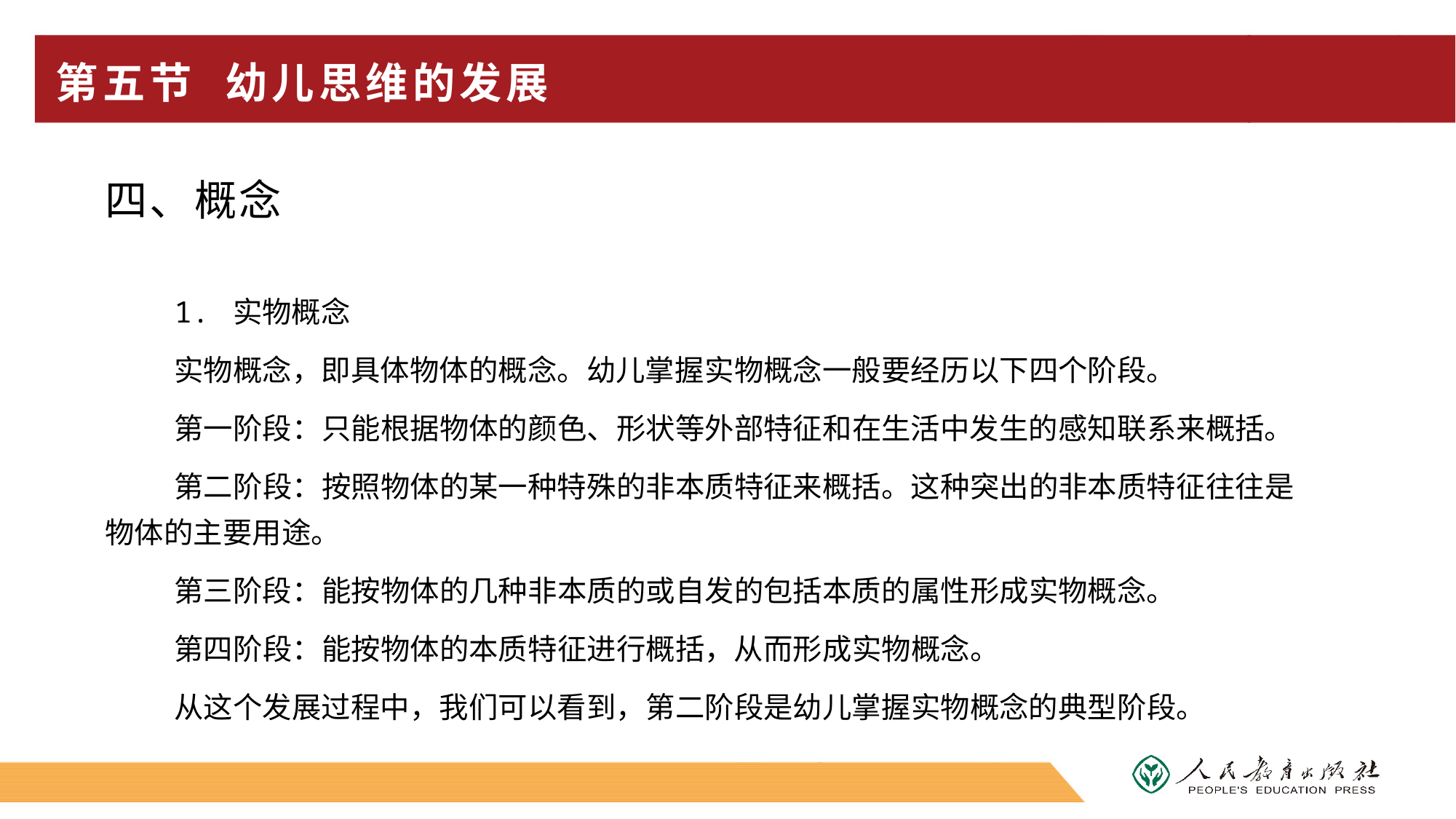

# 第五节  幼儿思维的发展
四、概念
1. 实物概念
实物概念，即具体物体的概念。幼儿掌握实物概念一般要经历以下四个阶段。
第一阶段：只能根据物体的颜色、形状等外部特征和在生活中发生的感知联系来概括。
第二阶段：按照物体的某一种特殊的非本质特征来概括。这种突出的非本质特征往往是物体的主要用途。
第三阶段：能按物体的几种非本质的或自发的包括本质的属性形成实物概念。
第四阶段：能按物体的本质特征进行概括，从而形成实物概念。
从这个发展过程中，我们可以看到，第二阶段是幼儿掌握实物概念的典型阶段。